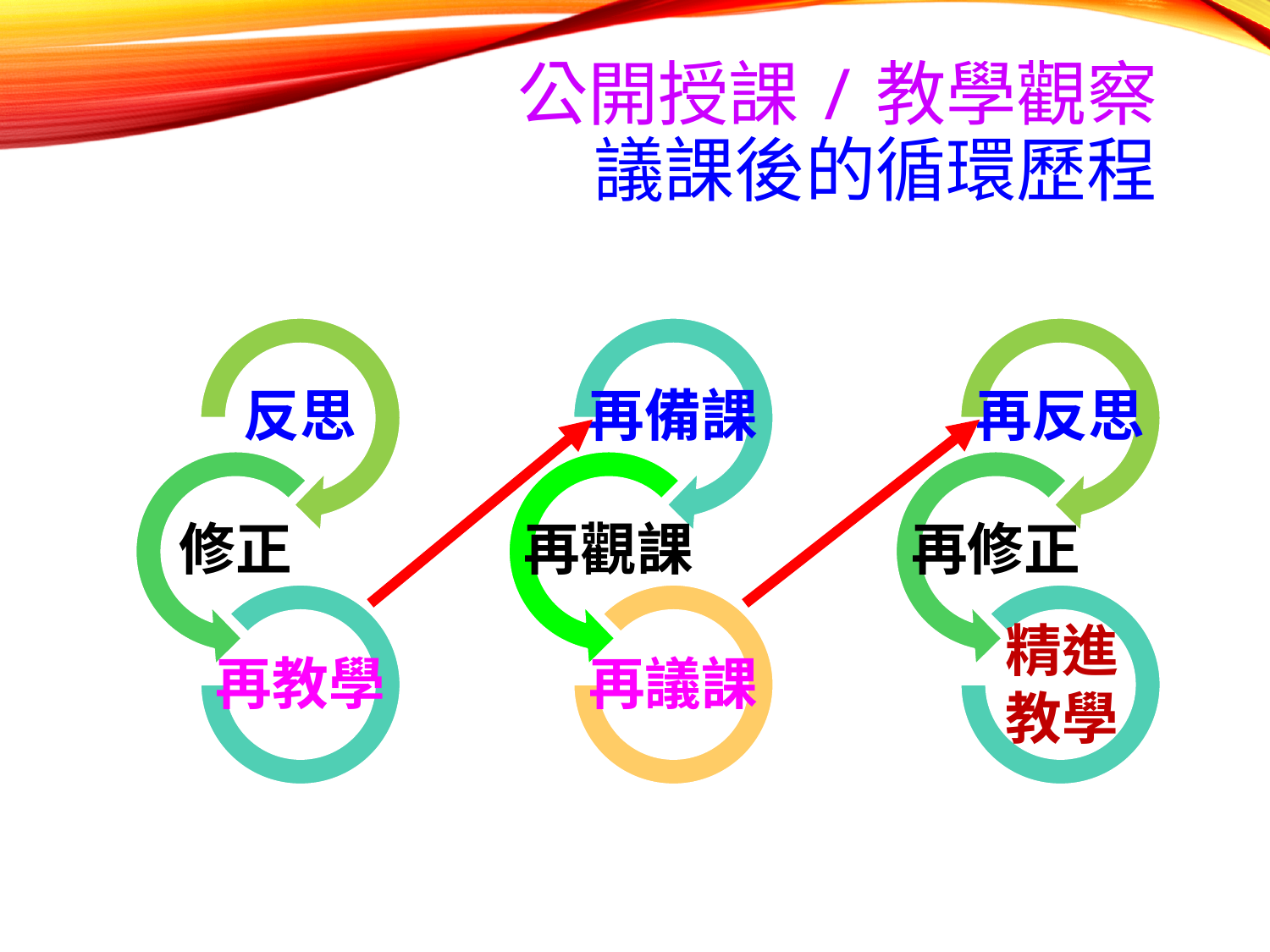

# 公開授課/教學觀察 議課後的循環歷程
再反思
再修正
精進
教學
反思
修正
再教學
再備課
再觀課
再議課